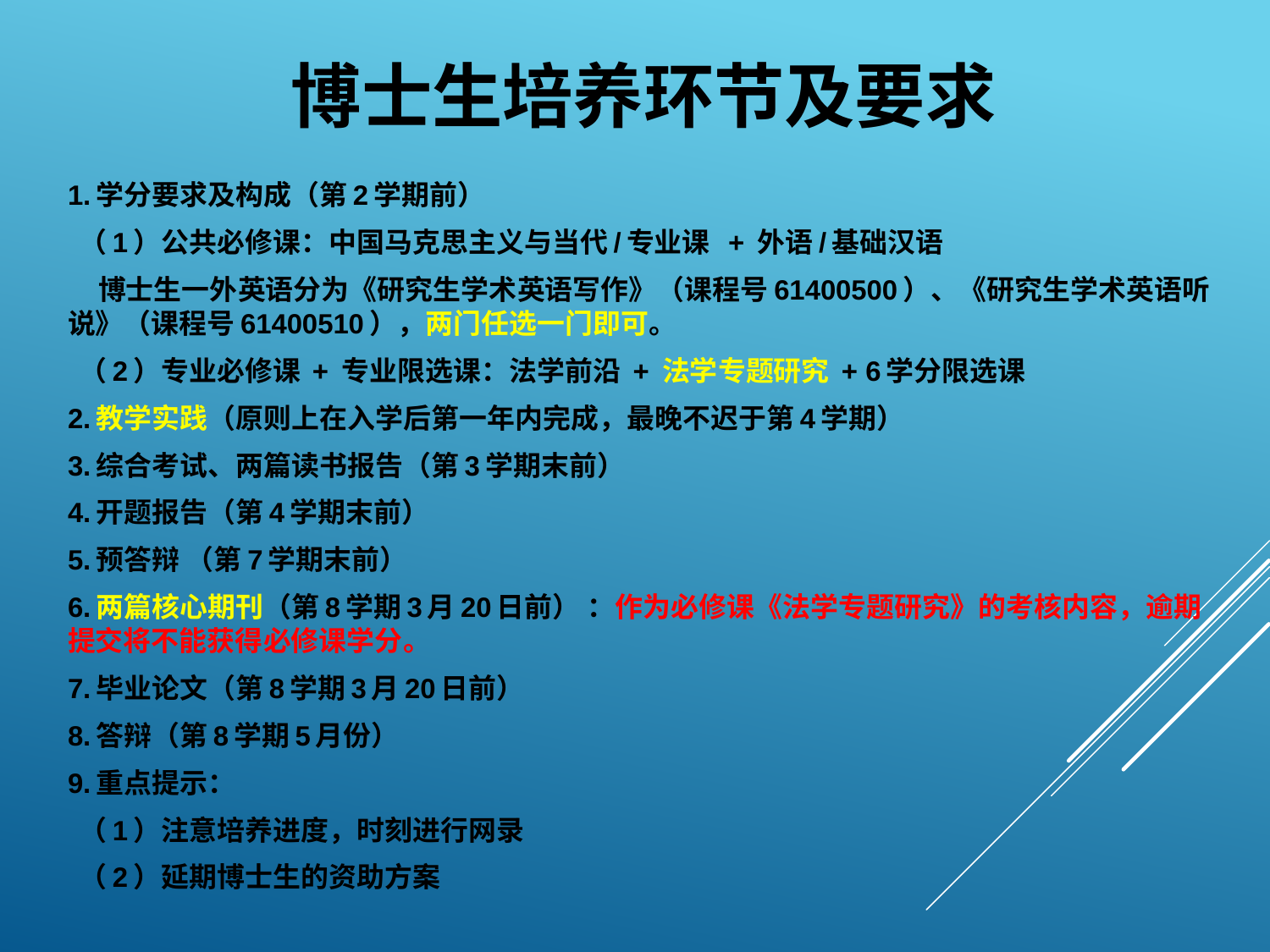

# 博士生培养环节及要求
1.学分要求及构成（第2学期前）
 （1）公共必修课：中国马克思主义与当代/专业课  + 外语/基础汉语
    博士生一外英语分为《研究生学术英语写作》（课程号61400500）、《研究生学术英语听说》（课程号61400510），两门任选一门即可。
 （2）专业必修课 + 专业限选课：法学前沿 + 法学专题研究 + 6学分限选课
2.教学实践（原则上在入学后第一年内完成，最晚不迟于第4学期）
3.综合考试、两篇读书报告（第3学期末前）
4.开题报告（第4学期末前）
5.预答辩 （第7学期末前）
6.两篇核心期刊（第8学期3月20日前） ：作为必修课《法学专题研究》的考核内容，逾期提交将不能获得必修课学分。
7.毕业论文（第8学期3月20日前）
8.答辩（第8学期5月份）
9.重点提示：
 （1）注意培养进度，时刻进行网录
 （2）延期博士生的资助方案